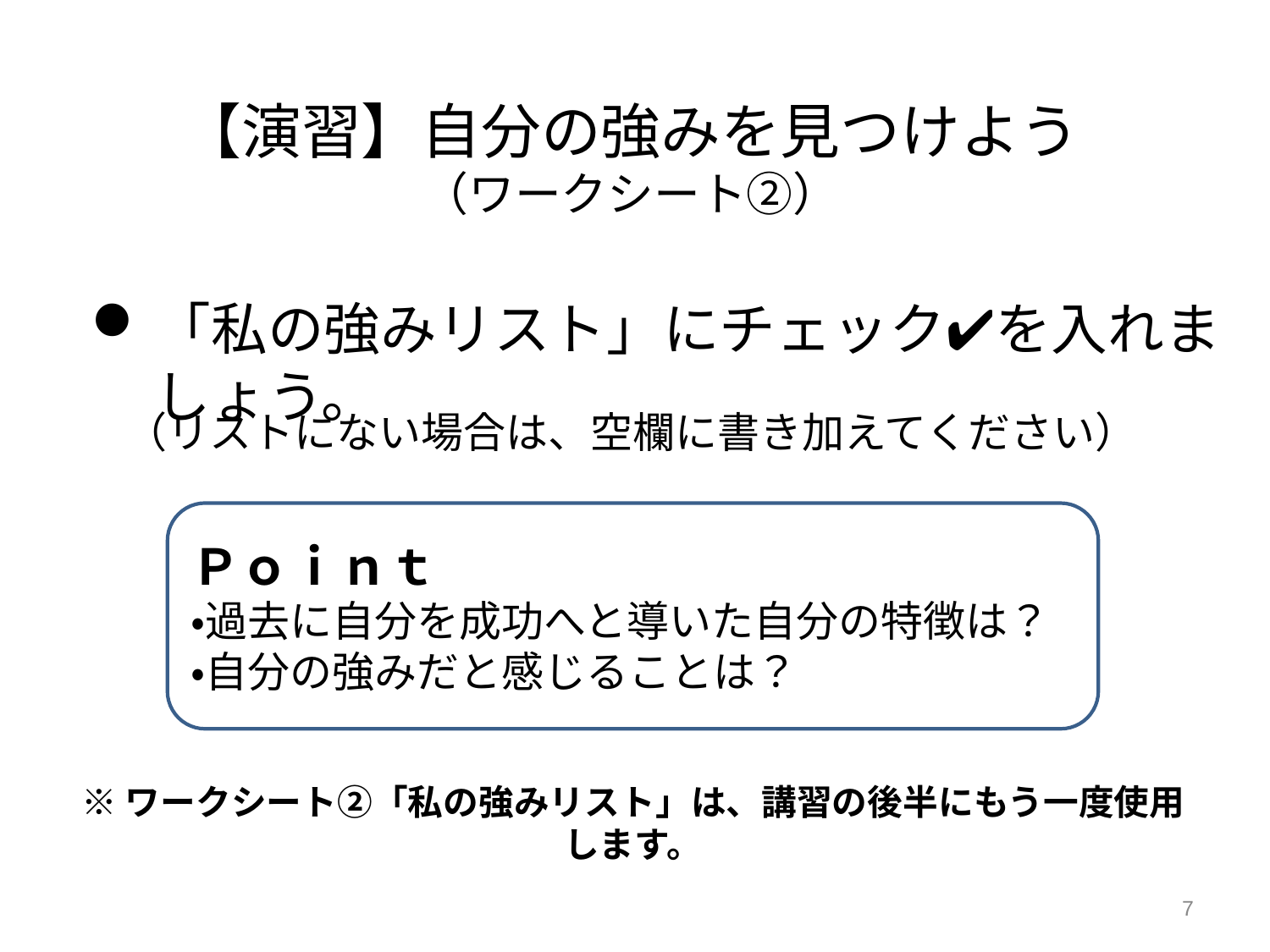

# 【演習】自分の強みを見つけよう （ワークシート②）
「私の強みリスト」にチェック✔を入れましょう。
（リストにない場合は、空欄に書き加えてください）
Ｐｏｉｎｔ
・過去に自分を成功へと導いた自分の特徴は？
・自分の強みだと感じることは？

※ワークシート②「私の強みリスト」は、講習の後半にもう一度使用します。

7